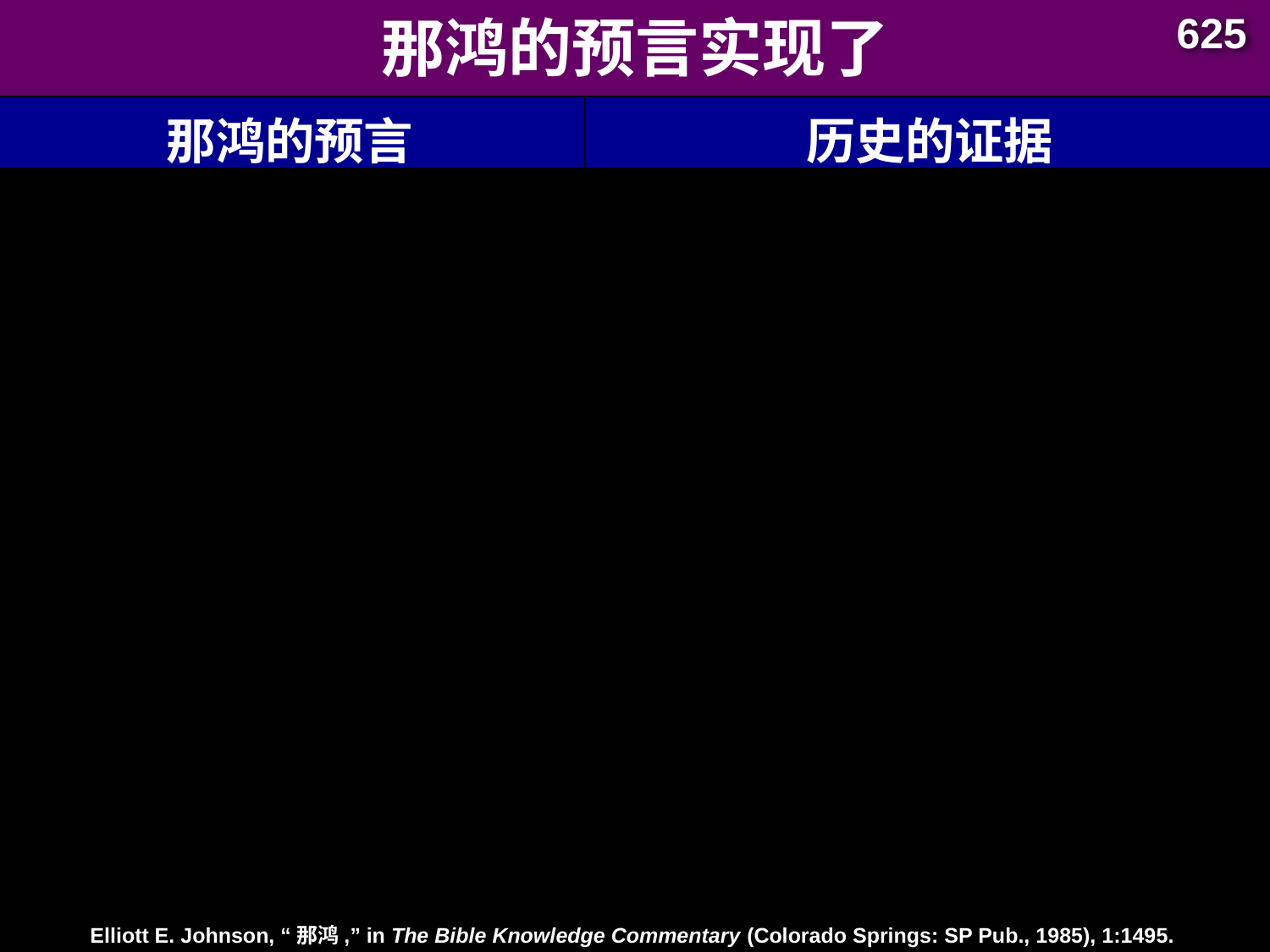

625
# 那鸿的预言实现了
| 那鸿的预言 | 历史的证据 |
| --- | --- |
| 3. 城门将被毁坏（3:13）。 | 3. 奥姆斯特德指出：“主要攻击来自西北方向，重点落在此处的哈塔米城门……在城门内仍留有居民在最后关头筑起的防御墙的痕迹。” （《亚述历史》，芝加哥：芝加哥大学出版社，1951年，第637页）。 |
Elliott E. Johnson, “那鸿,” in The Bible Knowledge Commentary (Colorado Springs: SP Pub., 1985), 1:1495.